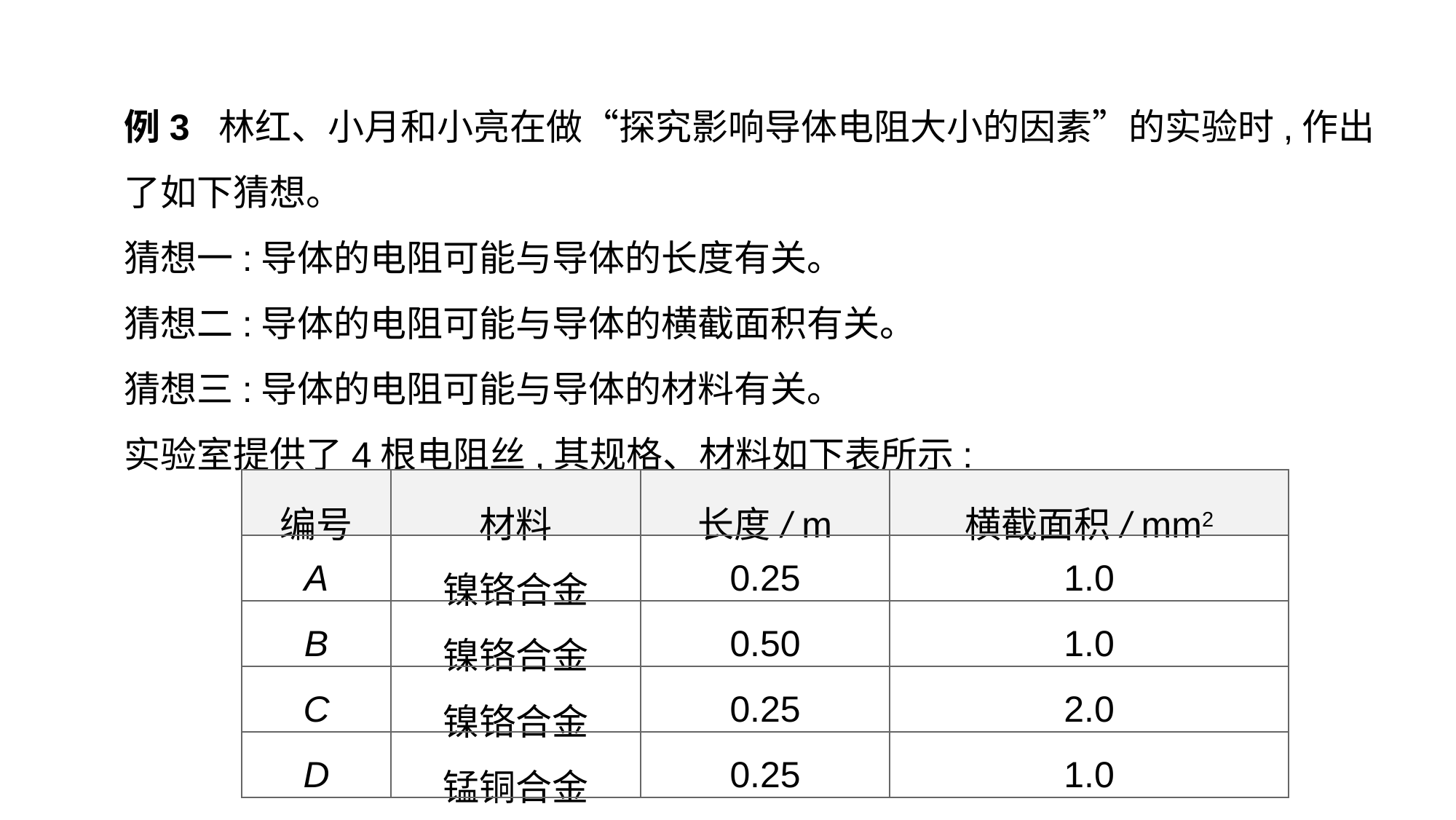

例3  林红、小月和小亮在做“探究影响导体电阻大小的因素”的实验时,作出了如下猜想。
猜想一:导体的电阻可能与导体的长度有关。
猜想二:导体的电阻可能与导体的横截面积有关。
猜想三:导体的电阻可能与导体的材料有关。
实验室提供了4根电阻丝,其规格、材料如下表所示:
| 编号 | 材料 | 长度/ m | 横截面积/ mm2 |
| --- | --- | --- | --- |
| A | 镍铬合金 | 0.25 | 1.0 |
| B | 镍铬合金 | 0.50 | 1.0 |
| C | 镍铬合金 | 0.25 | 2.0 |
| D | 锰铜合金 | 0.25 | 1.0 |